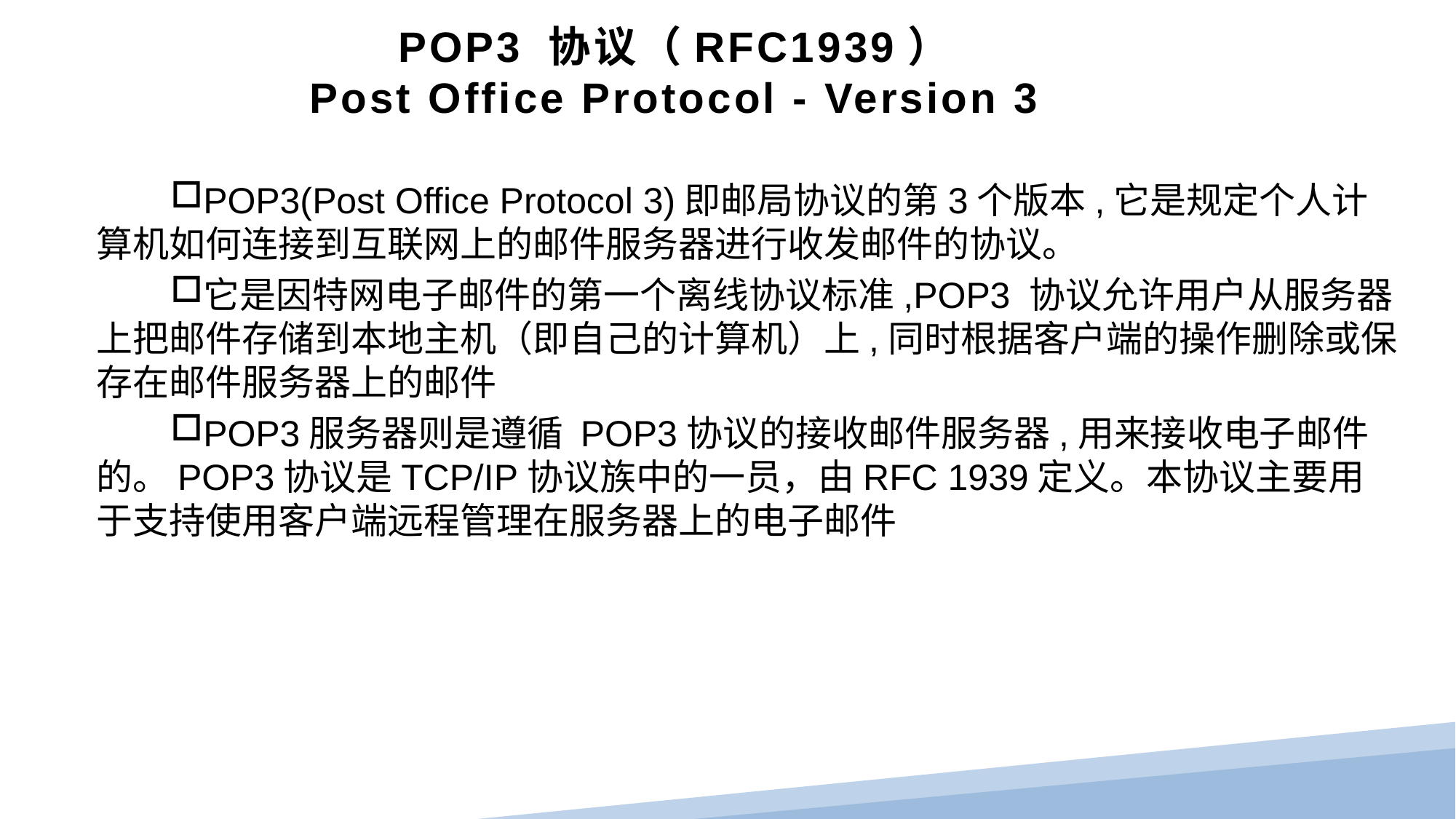

POP3 协议（RFC1939）
Post Office Protocol - Version 3
POP3(Post Office Protocol 3)即邮局协议的第3个版本,它是规定个人计算机如何连接到互联网上的邮件服务器进行收发邮件的协议。
它是因特网电子邮件的第一个离线协议标准,POP3 协议允许用户从服务器上把邮件存储到本地主机（即自己的计算机）上,同时根据客户端的操作删除或保存在邮件服务器上的邮件
POP3服务器则是遵循 POP3协议的接收邮件服务器,用来接收电子邮件的。POP3协议是TCP/IP协议族中的一员，由RFC 1939定义。本协议主要用于支持使用客户端远程管理在服务器上的电子邮件